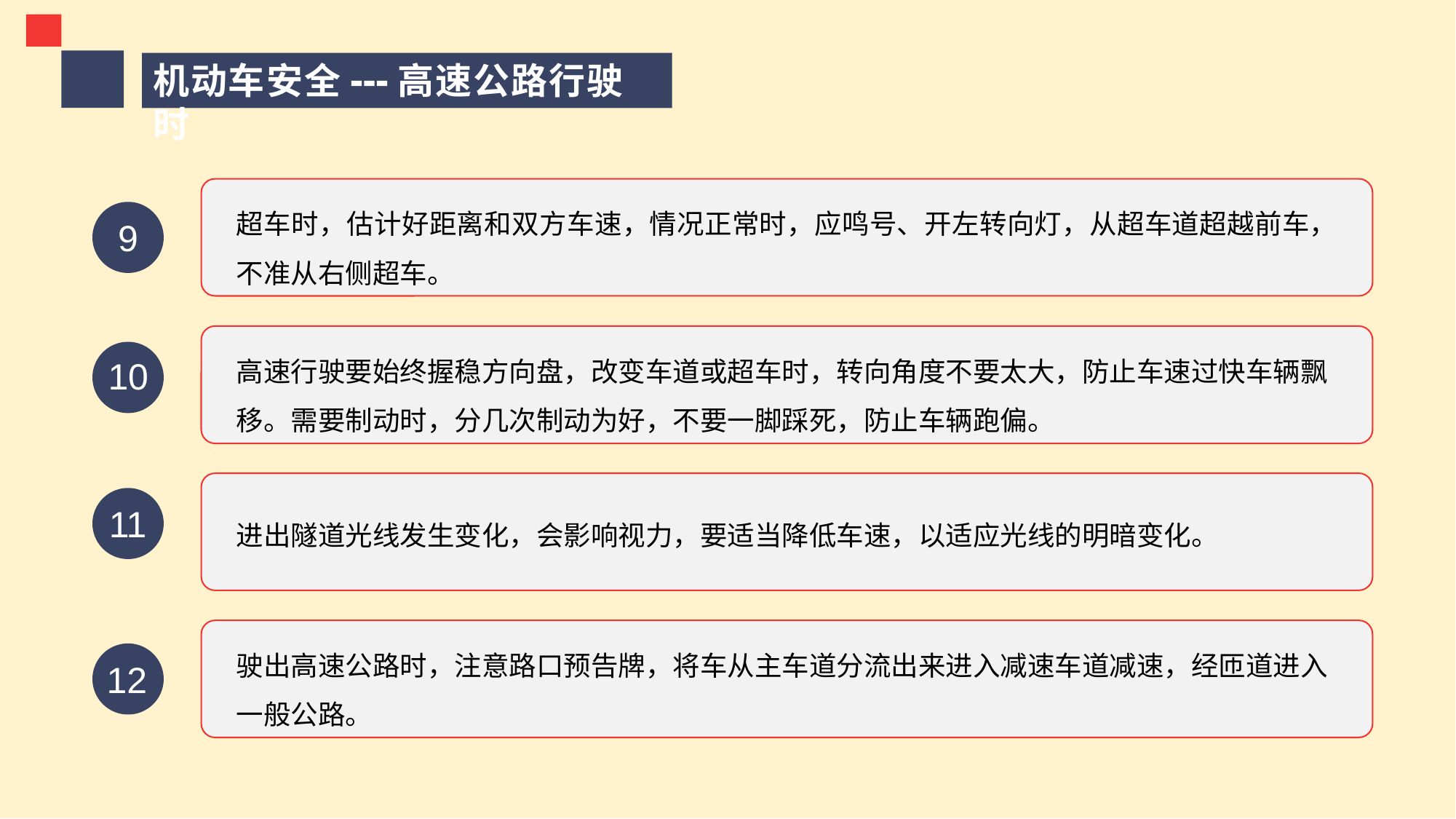

机动车安全---高速公路行驶时

超车时，估计好距离和双方车速，情况正常时，应鸣号、开左转向灯，从超车道超越前车，不准从右侧超车。

9

高速行驶要始终握稳方向盘，改变车道或超车时，转向角度不要太大，防止车速过快车辆飘移。需要制动时，分几次制动为好，不要一脚踩死，防止车辆跑偏。

10

11
进出隧道光线发生变化，会影响视力，要适当降低车速，以适应光线的明暗变化。

驶出高速公路时，注意路口预告牌，将车从主车道分流出来进入减速车道减速，经匝道进入一般公路。

12